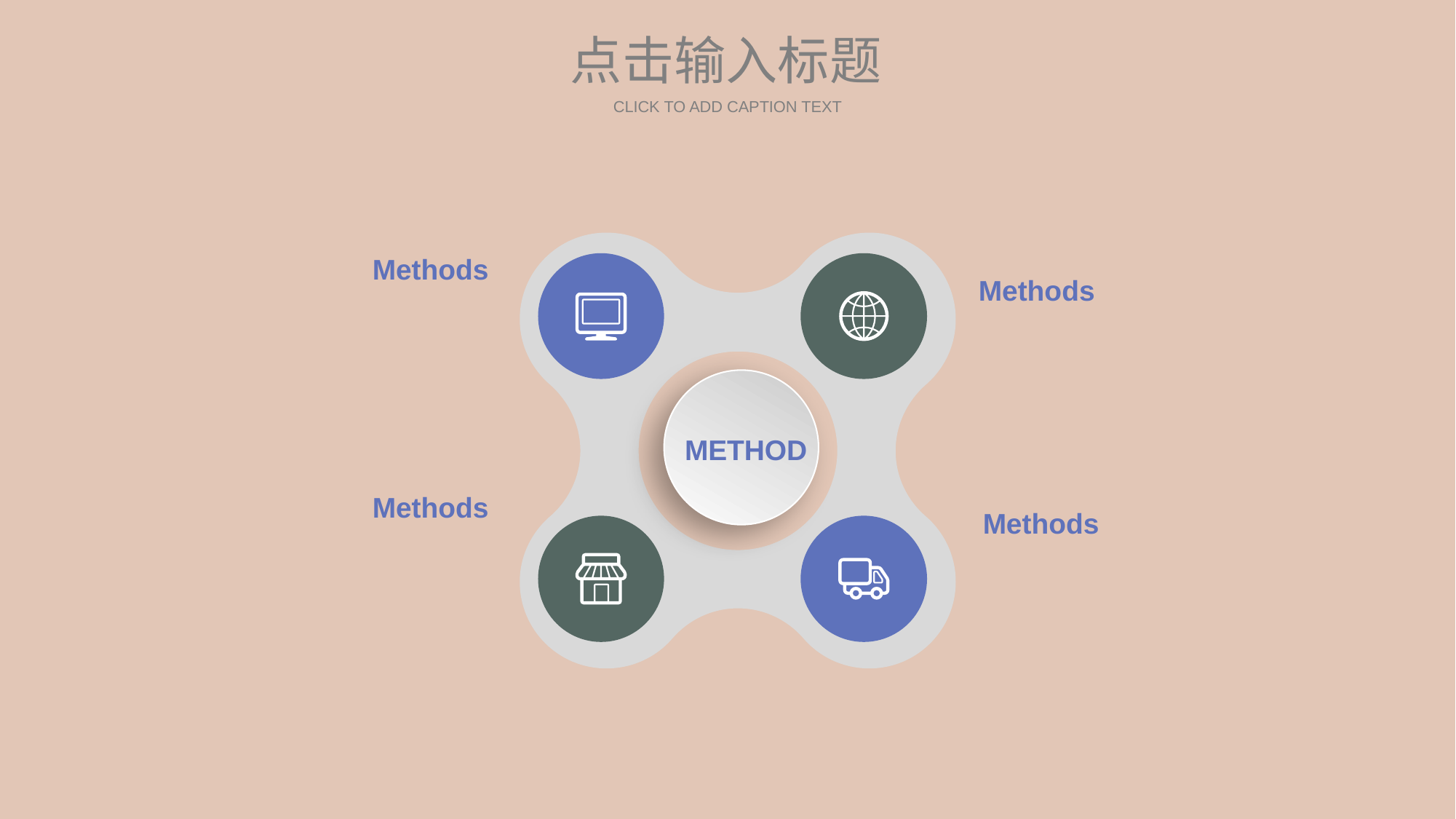

点击输入标题
CLICK TO ADD CAPTION TEXT

Methods

Methods

METHOD
Methods
Methods